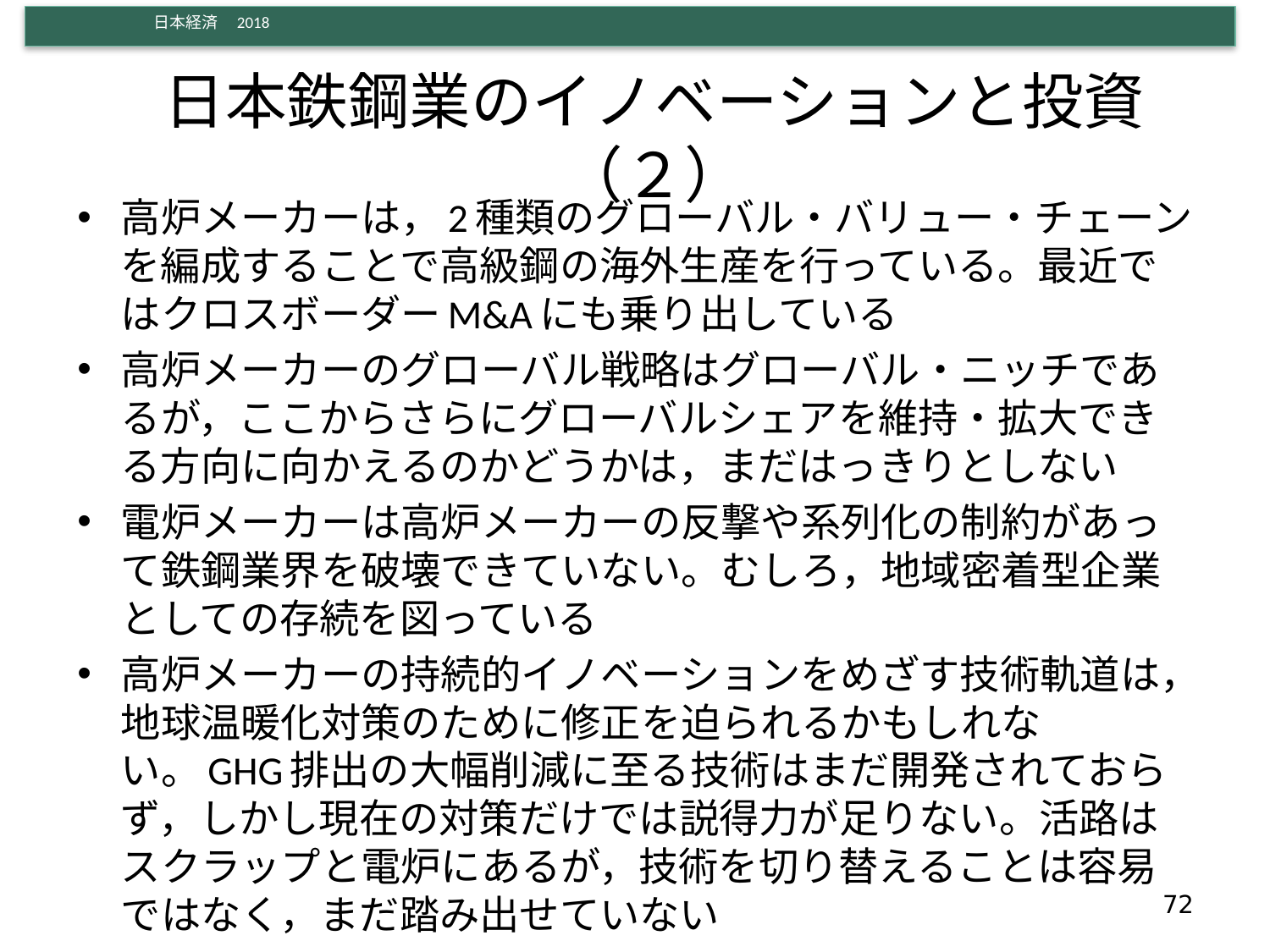

# 日本鉄鋼業のイノベーションと投資（２）
高炉メーカーは，2種類のグローバル・バリュー・チェーンを編成することで高級鋼の海外生産を行っている。最近ではクロスボーダーM&Aにも乗り出している
高炉メーカーのグローバル戦略はグローバル・ニッチであるが，ここからさらにグローバルシェアを維持・拡大できる方向に向かえるのかどうかは，まだはっきりとしない
電炉メーカーは高炉メーカーの反撃や系列化の制約があって鉄鋼業界を破壊できていない。むしろ，地域密着型企業としての存続を図っている
高炉メーカーの持続的イノベーションをめざす技術軌道は，地球温暖化対策のために修正を迫られるかもしれない。GHG排出の大幅削減に至る技術はまだ開発されておらず，しかし現在の対策だけでは説得力が足りない。活路はスクラップと電炉にあるが，技術を切り替えることは容易ではなく，まだ踏み出せていない
72